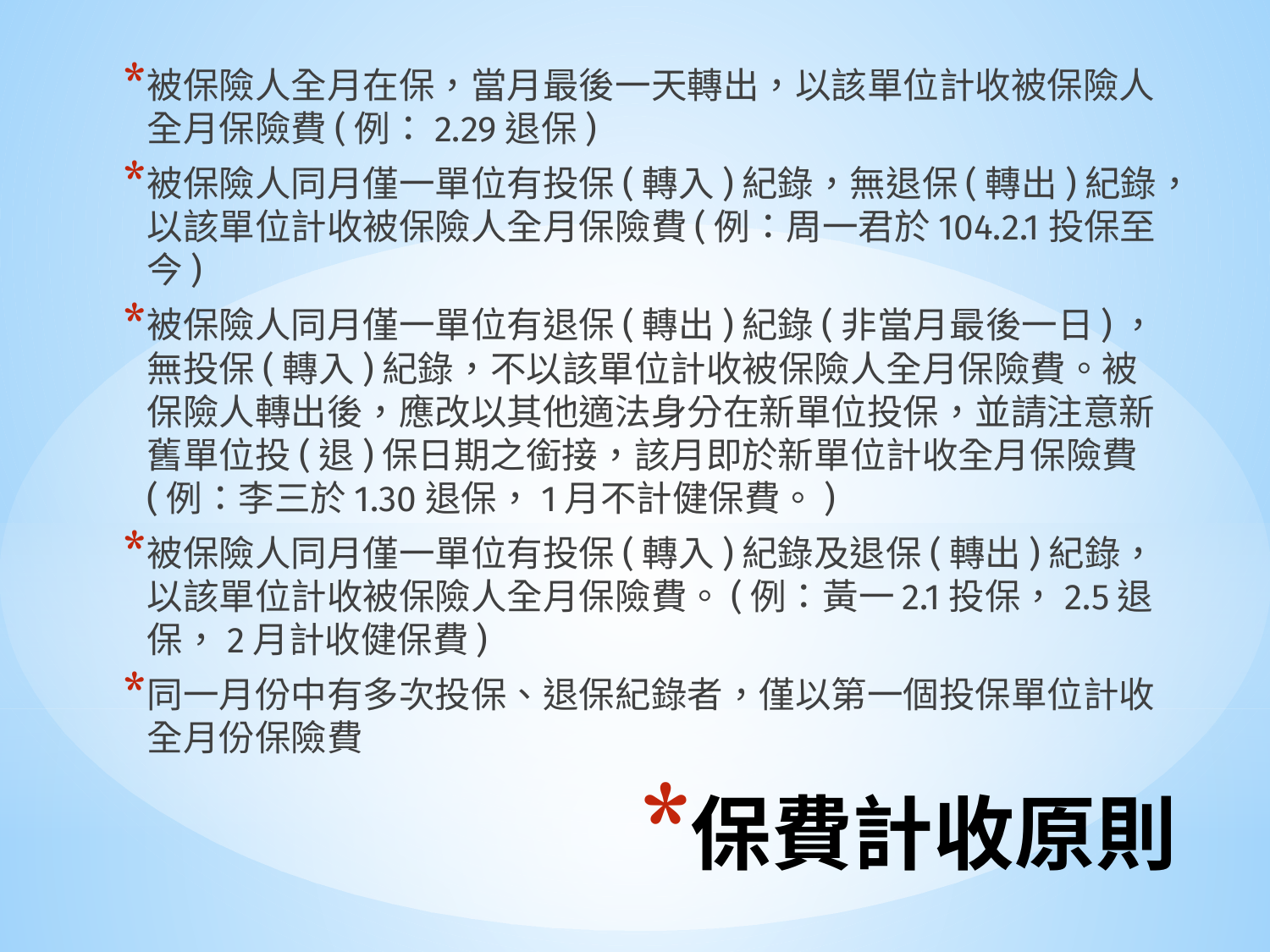

被保險人全月在保，當月最後一天轉出，以該單位計收被保險人全月保險費(例：2.29退保)
被保險人同月僅一單位有投保(轉入)紀錄，無退保(轉出)紀錄，以該單位計收被保險人全月保險費(例：周一君於104.2.1投保至今)
被保險人同月僅一單位有退保(轉出)紀錄(非當月最後一日)，無投保(轉入)紀錄，不以該單位計收被保險人全月保險費。被保險人轉出後，應改以其他適法身分在新單位投保，並請注意新舊單位投(退)保日期之銜接，該月即於新單位計收全月保險費(例：李三於1.30退保，1月不計健保費。)
被保險人同月僅一單位有投保(轉入)紀錄及退保(轉出)紀錄，以該單位計收被保險人全月保險費。(例：黃一2.1投保，2.5退保，2月計收健保費)
同一月份中有多次投保、退保紀錄者，僅以第一個投保單位計收全月份保險費

# 保費計收原則